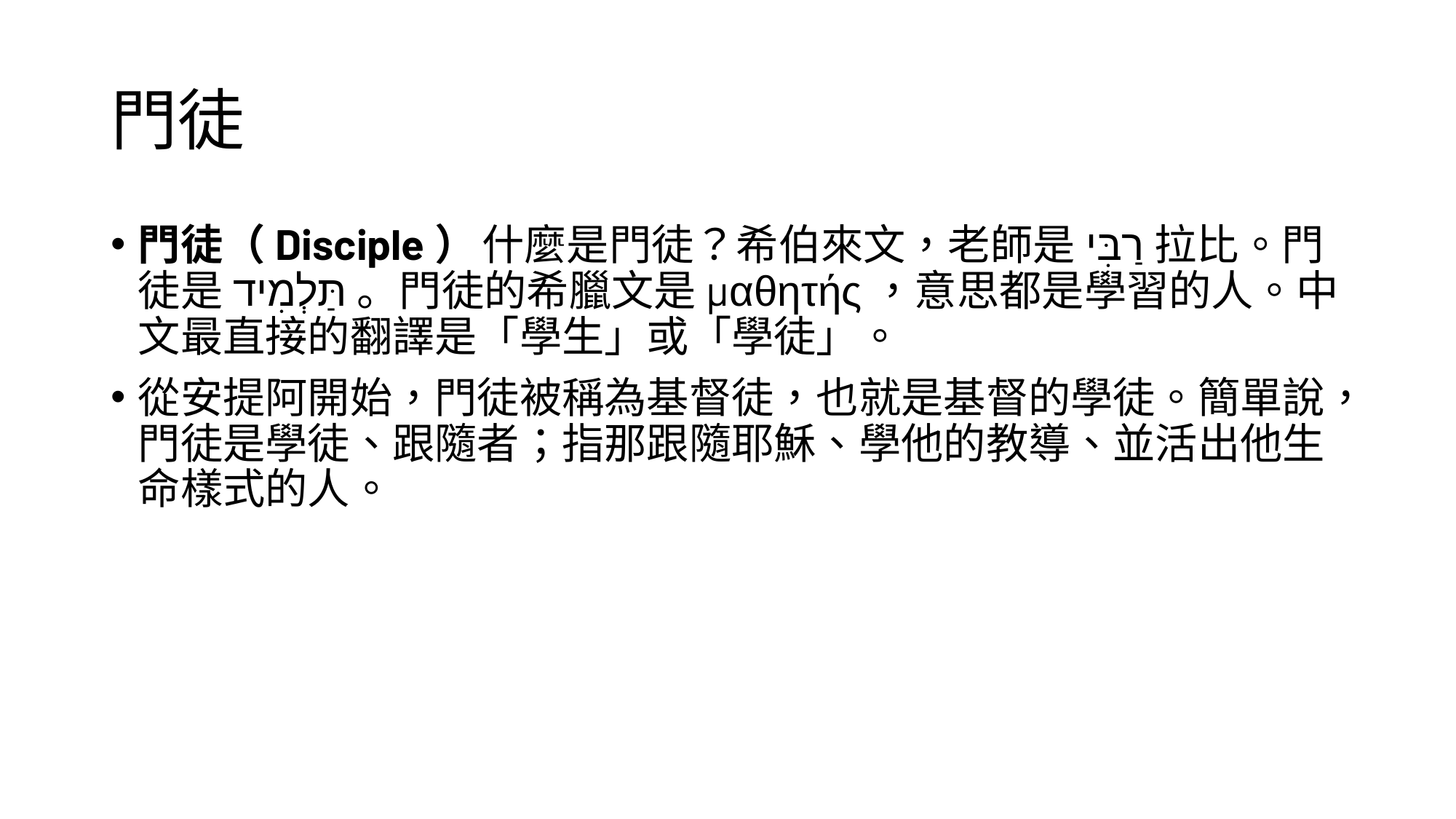

# 門徒
門徒（Disciple） 什麼是門徒？希伯來文，老師是רַבִּי拉比。門徒是תַּלְמִיד。門徒的希臘文是μαθητής，意思都是學習的人。中文最直接的翻譯是「學生」或「學徒」。
從安提阿開始，門徒被稱為基督徒，也就是基督的學徒。簡單說，門徒是學徒、跟隨者；指那跟隨耶穌、學他的教導、並活出他生命樣式的人。